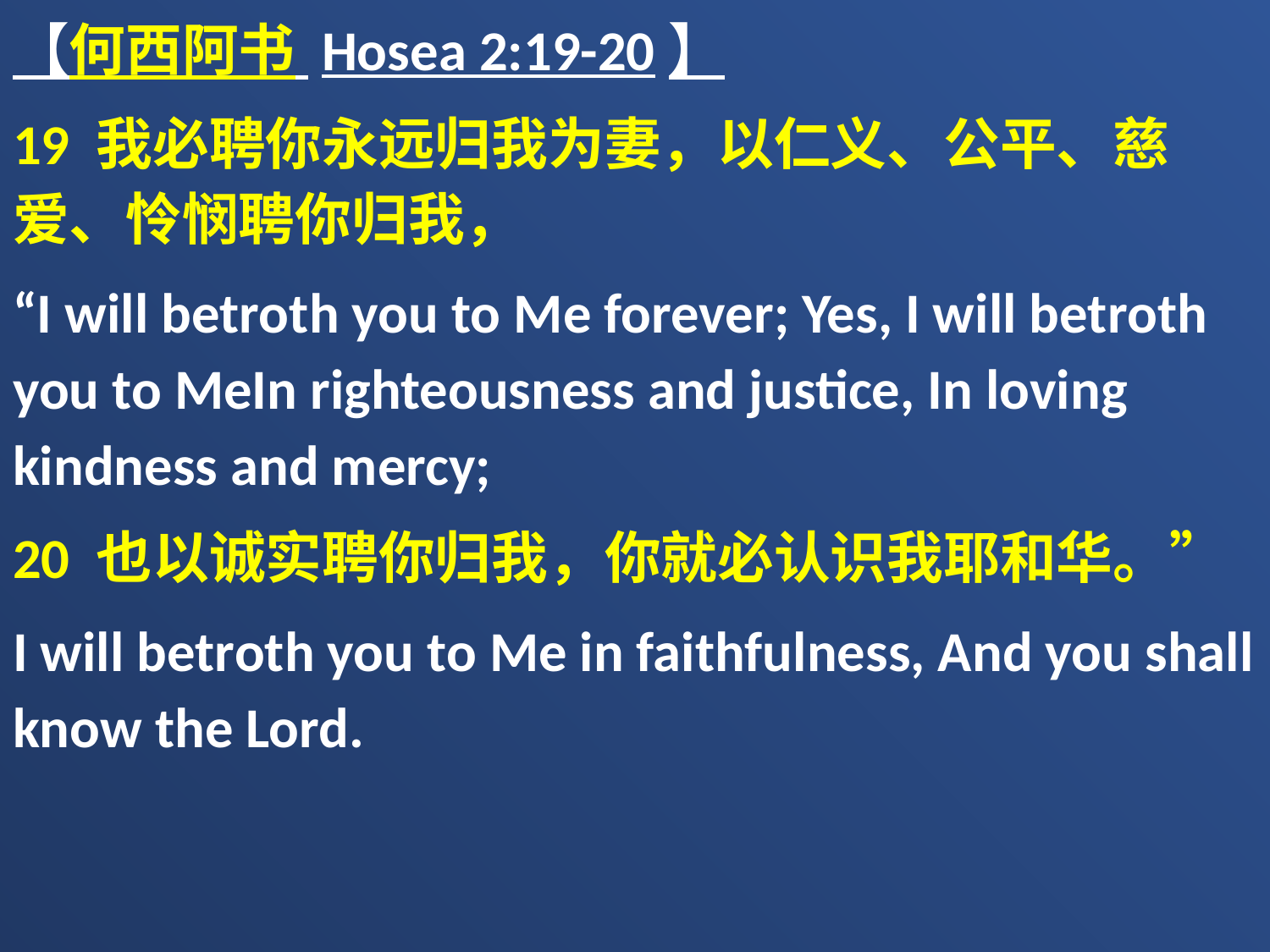

【何西阿书 Hosea 2:19-20】
19 我必聘你永远归我为妻，以仁义、公平、慈爱、怜悯聘你归我，
“I will betroth you to Me forever; Yes, I will betroth you to MeIn righteousness and justice, In loving kindness and mercy;
20 也以诚实聘你归我，你就必认识我耶和华。”
I will betroth you to Me in faithfulness, And you shall know the Lord.